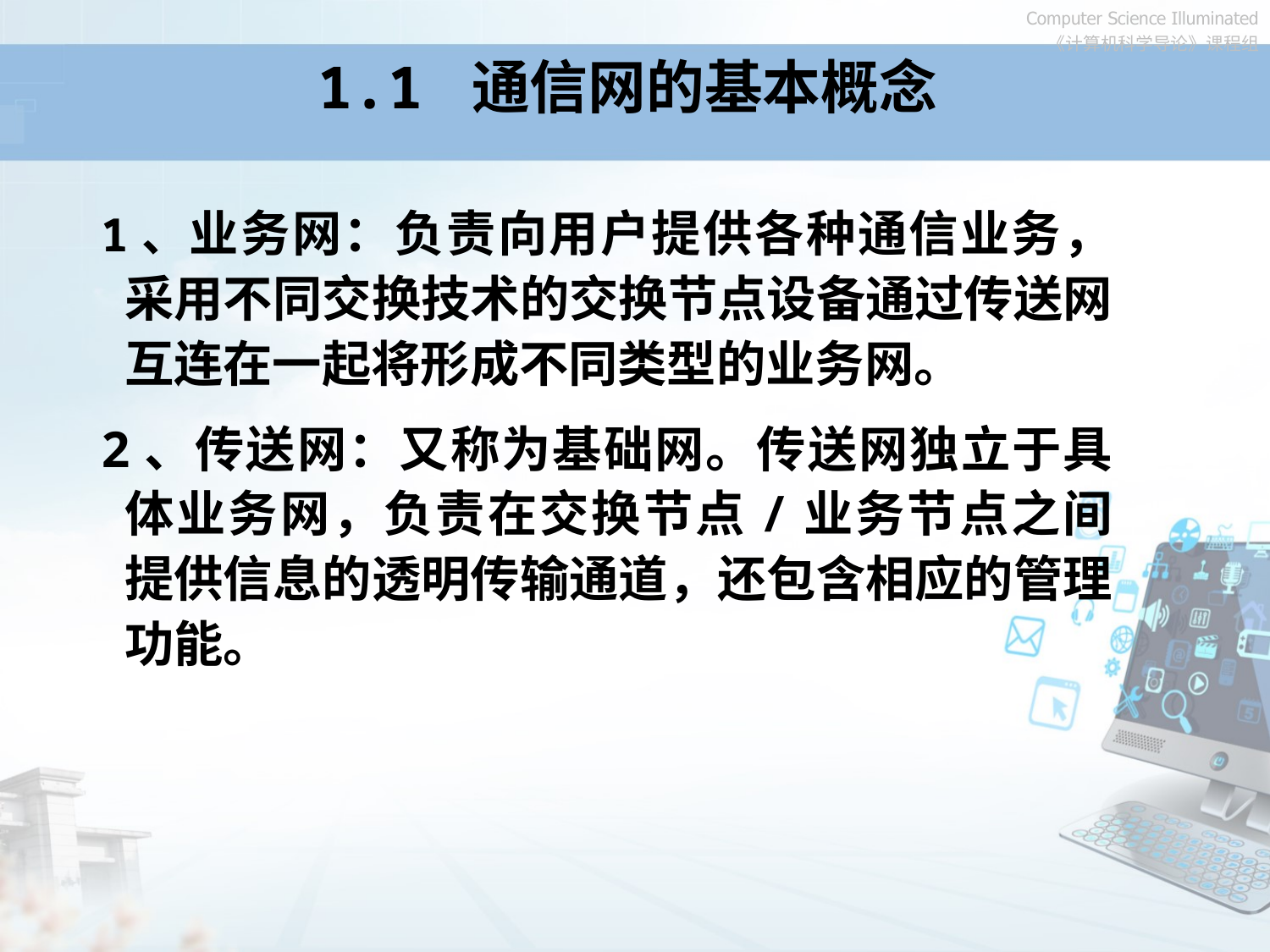

# 1.1 通信网的基本概念
1、业务网：负责向用户提供各种通信业务，采用不同交换技术的交换节点设备通过传送网互连在一起将形成不同类型的业务网。
2、传送网：又称为基础网。传送网独立于具体业务网，负责在交换节点/业务节点之间提供信息的透明传输通道，还包含相应的管理功能。